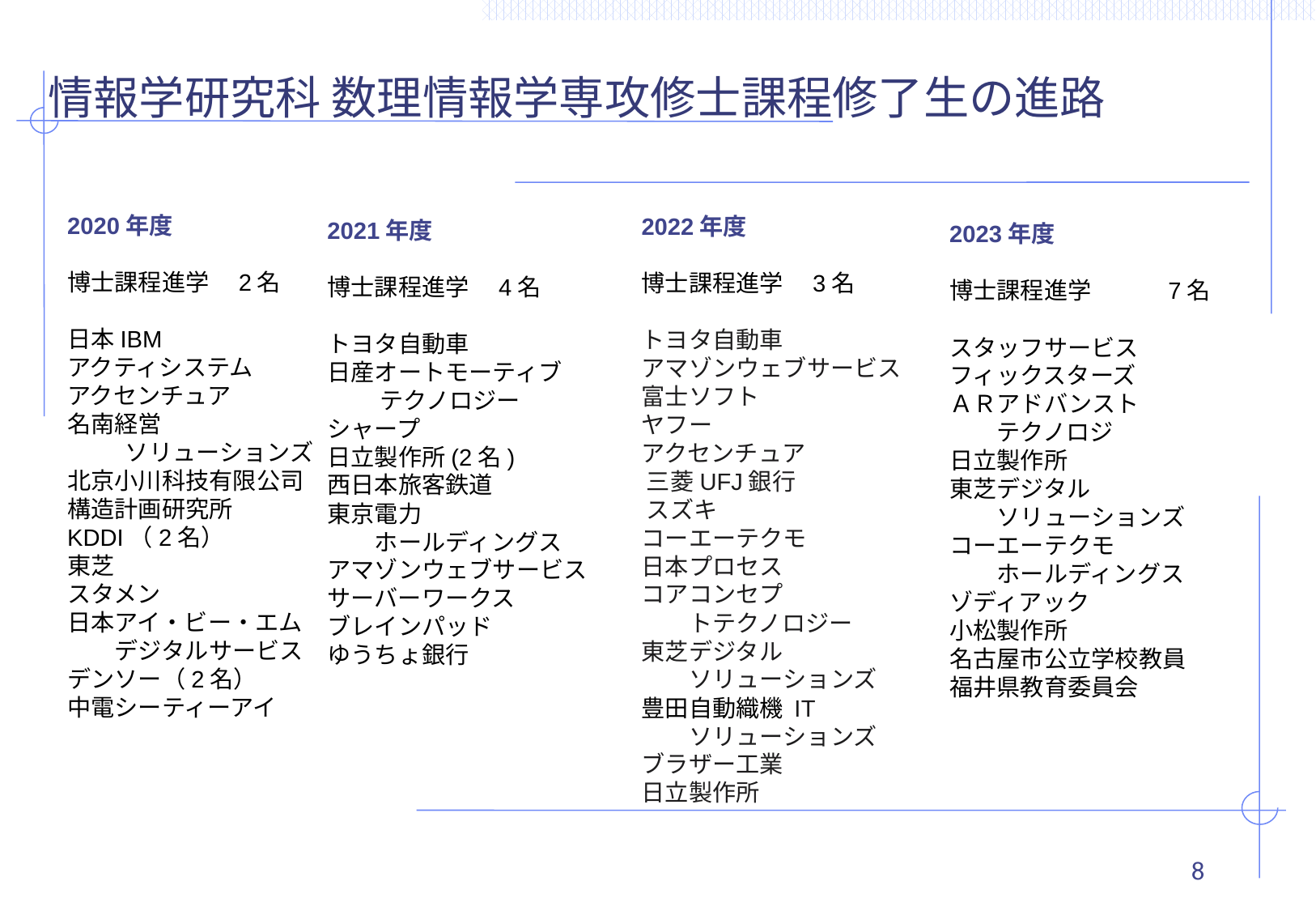

情報学研究科 数理情報学専攻修士課程修了生の進路
2020年度

博士課程進学　2名

日本IBM
アクティシステム
アクセンチュア
名南経営
 　　ソリューションズ
北京小川科技有限公司
構造計画研究所
KDDI（2名）
東芝
スタメン
日本アイ・ビー・エム
　　デジタルサービス
デンソー（2名）
中電シーティーアイ
2022年度

博士課程進学　3名

トヨタ自動車
アマゾンウェブサービス
富士ソフト
ヤフー
アクセンチュア
 三菱UFJ銀行
 スズキ
コーエーテクモ
日本プロセス
コアコンセプ
　　トテクノロジー
東芝デジタル
　　ソリューションズ
豊田自動織機 IT
　　ソリューションズ
ブラザー工業
日立製作所

2021年度

博士課程進学　4名

トヨタ自動車
日産オートモーティブ
　　 テクノロジー
シャープ
日立製作所(2名)
西日本旅客鉄道
東京電力
　　ホールディングス
アマゾンウェブサービス
サーバーワークス
ブレインパッド
ゆうちょ銀行

2023年度

博士課程進学　　　7名

スタッフサービス
フィックスターズ
ＡＲアドバンスト
　　テクノロジ
日立製作所
東芝デジタル
　　ソリューションズ
コーエーテクモ
　　ホールディングス
ゾディアック
小松製作所
名古屋市公立学校教員
福井県教育委員会
8